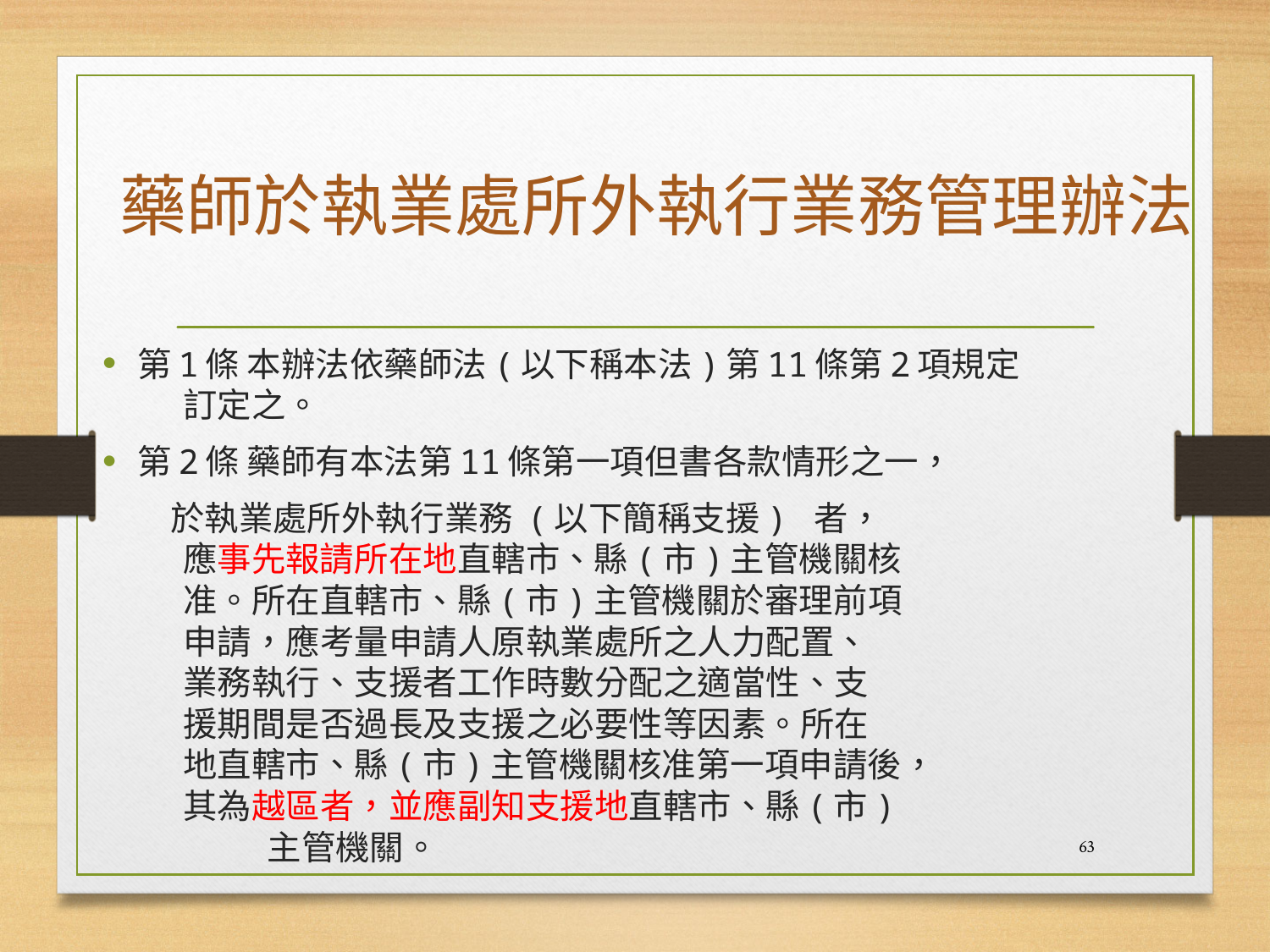

# 藥師於執業處所外執行業務管理辦法
第1條 本辦法依藥師法(以下稱本法)第11條第2項規定
      訂定之。
第2條 藥師有本法第11條第一項但書各款情形之一，
        於執業處所外執行業務 (以下簡稱支援) 者，
      應事先報請所在地直轄市、縣(市)主管機關核
      准。所在直轄市、縣(市)主管機關於審理前項
      申請，應考量申請人原執業處所之人力配置、
      業務執行、支援者工作時數分配之適當性、支
      援期間是否過長及支援之必要性等因素。所在
      地直轄市、縣(市)主管機關核准第一項申請後，
      其為越區者，並應副知支援地直轄市、縣(市)
      主管機關。

63